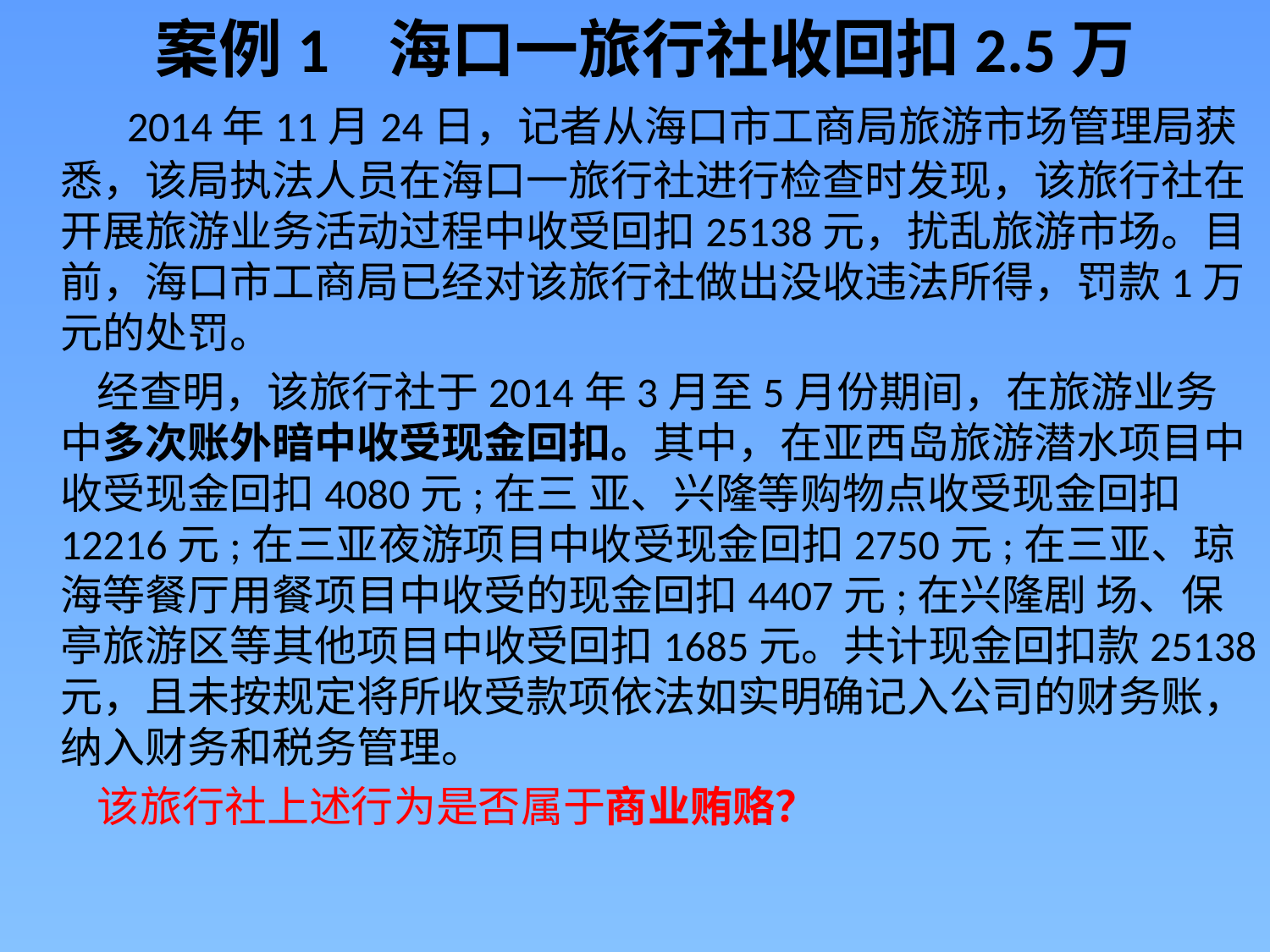

# 案例1   海口一旅行社收回扣2.5万
         2014年11月24日，记者从海口市工商局旅游市场管理局获悉，该局执法人员在海口一旅行社进行检查时发现，该旅行社在开展旅游业务活动过程中收受回扣25138元，扰乱旅游市场。目前，海口市工商局已经对该旅行社做出没收违法所得，罚款1万元的处罚。
　　经查明，该旅行社于2014年3月至5月份期间，在旅游业务中多次账外暗中收受现金回扣。其中，在亚西岛旅游潜水项目中收受现金回扣4080元;在三 亚、兴隆等购物点收受现金回扣12216元;在三亚夜游项目中收受现金回扣2750元;在三亚、琼海等餐厅用餐项目中收受的现金回扣4407元;在兴隆剧 场、保亭旅游区等其他项目中收受回扣1685元。共计现金回扣款25138元，且未按规定将所收受款项依法如实明确记入公司的财务账，纳入财务和税务管理。
　　该旅行社上述行为是否属于商业贿赂？